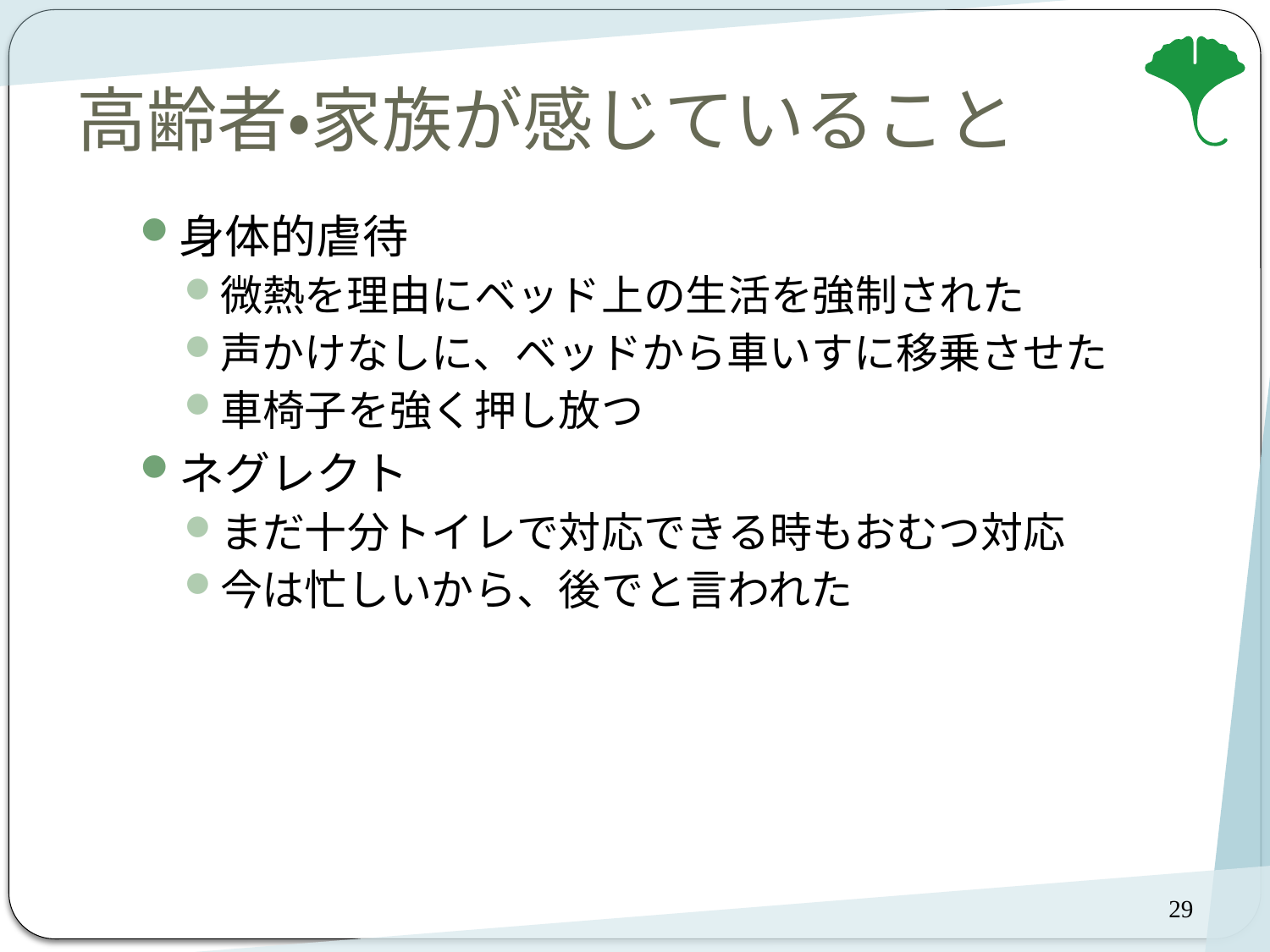

# 高齢者・家族が感じていること
身体的虐待
微熱を理由にベッド上の生活を強制された
声かけなしに、ベッドから車いすに移乗させた
車椅子を強く押し放つ
ネグレクト
まだ十分トイレで対応できる時もおむつ対応
今は忙しいから、後でと言われた

29